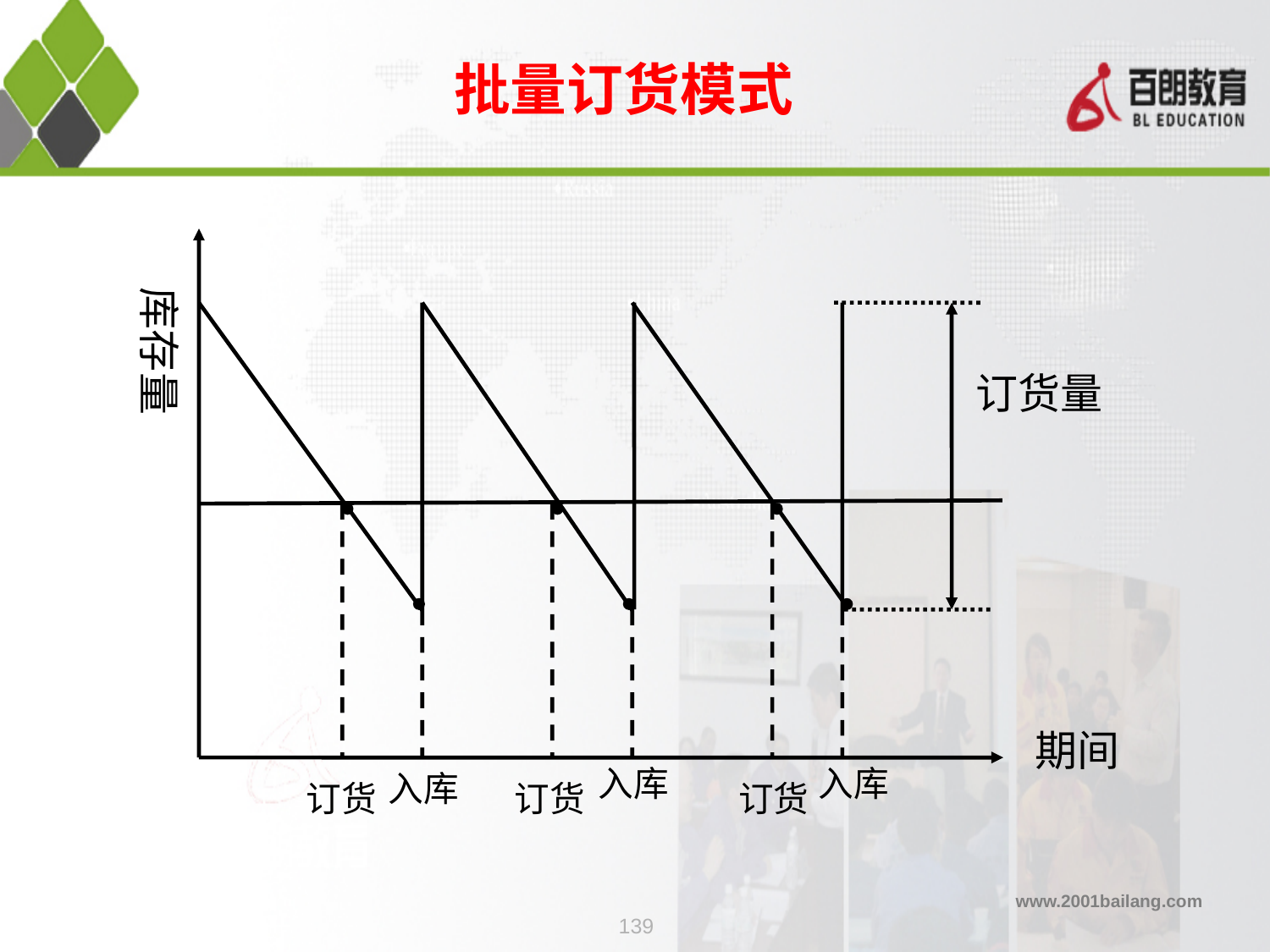

批量订货模式

库存量

订货量

期间
入库
入库

入库
订货
订货
订货
139